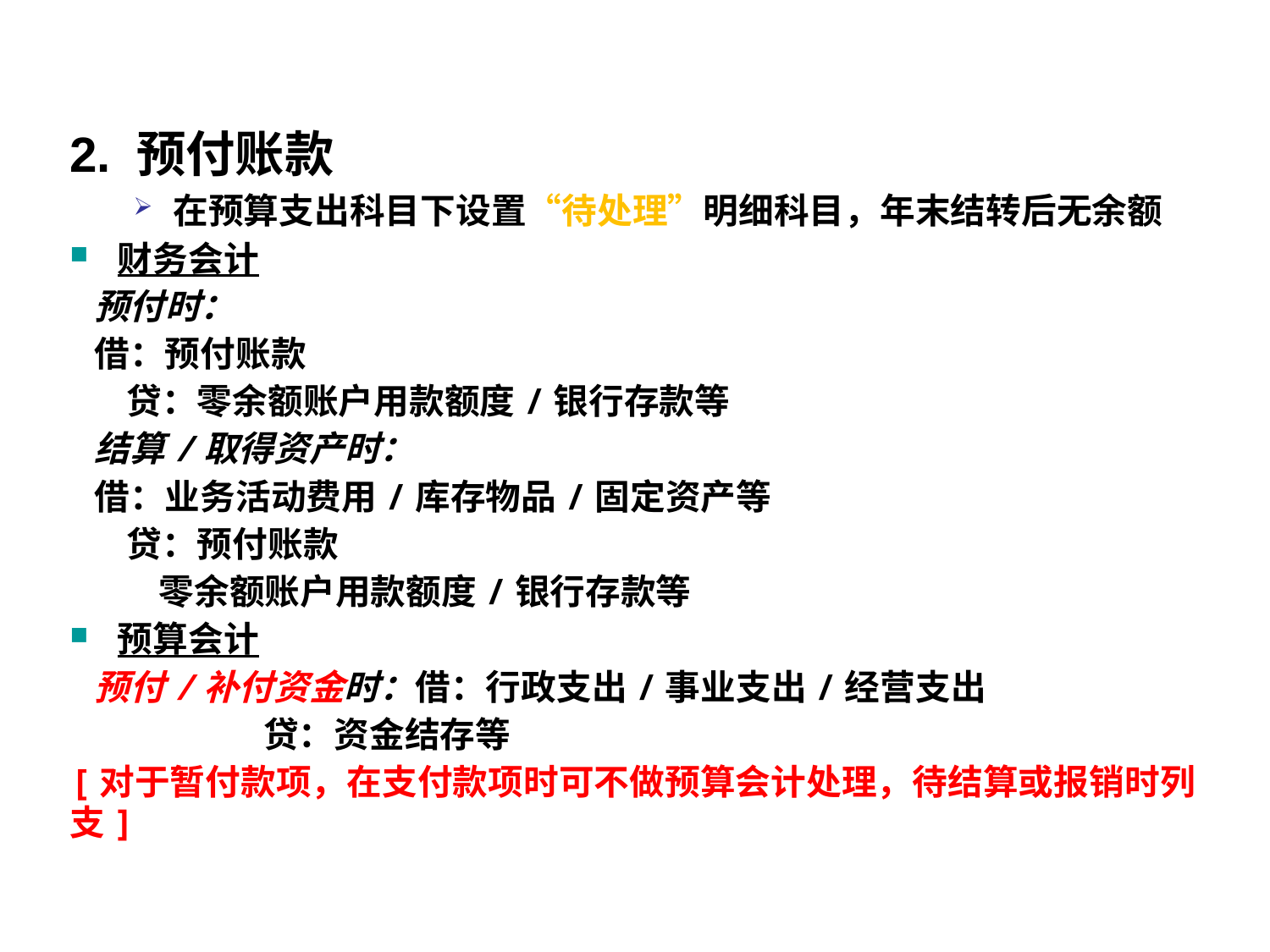

#
2. 预付账款
在预算支出科目下设置“待处理”明细科目，年末结转后无余额
财务会计
  预付时：
  借：预付账款
      贷：零余额账户用款额度/银行存款等
  结算/取得资产时：
  借：业务活动费用/库存物品/固定资产等
      贷：预付账款
          零余额账户用款额度/银行存款等
预算会计
  预付/补付资金时：借：行政支出/事业支出/经营支出
                       贷：资金结存等
[对于暂付款项，在支付款项时可不做预算会计处理，待结算或报销时列支]
96